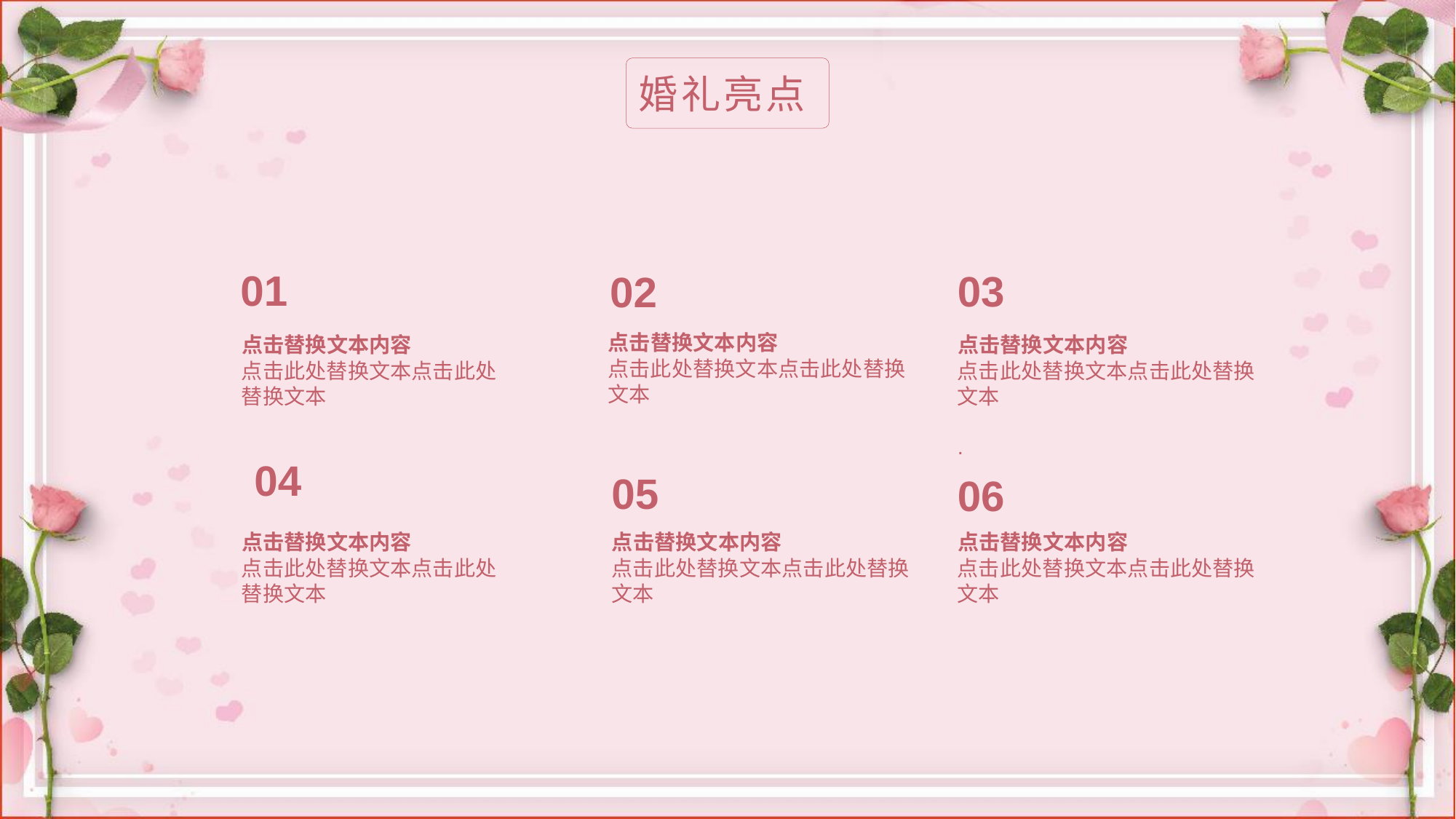

婚礼亮点
01
点击替换文本内容
点击此处替换文本点击此处替换文本
03
点击替换文本内容
点击此处替换文本点击此处替换文本

.
02
点击替换文本内容
点击此处替换文本点击此处替换文本
04
点击替换文本内容
点击此处替换文本点击此处替换文本
05
点击替换文本内容
点击此处替换文本点击此处替换文本
06
点击替换文本内容
点击此处替换文本点击此处替换文本